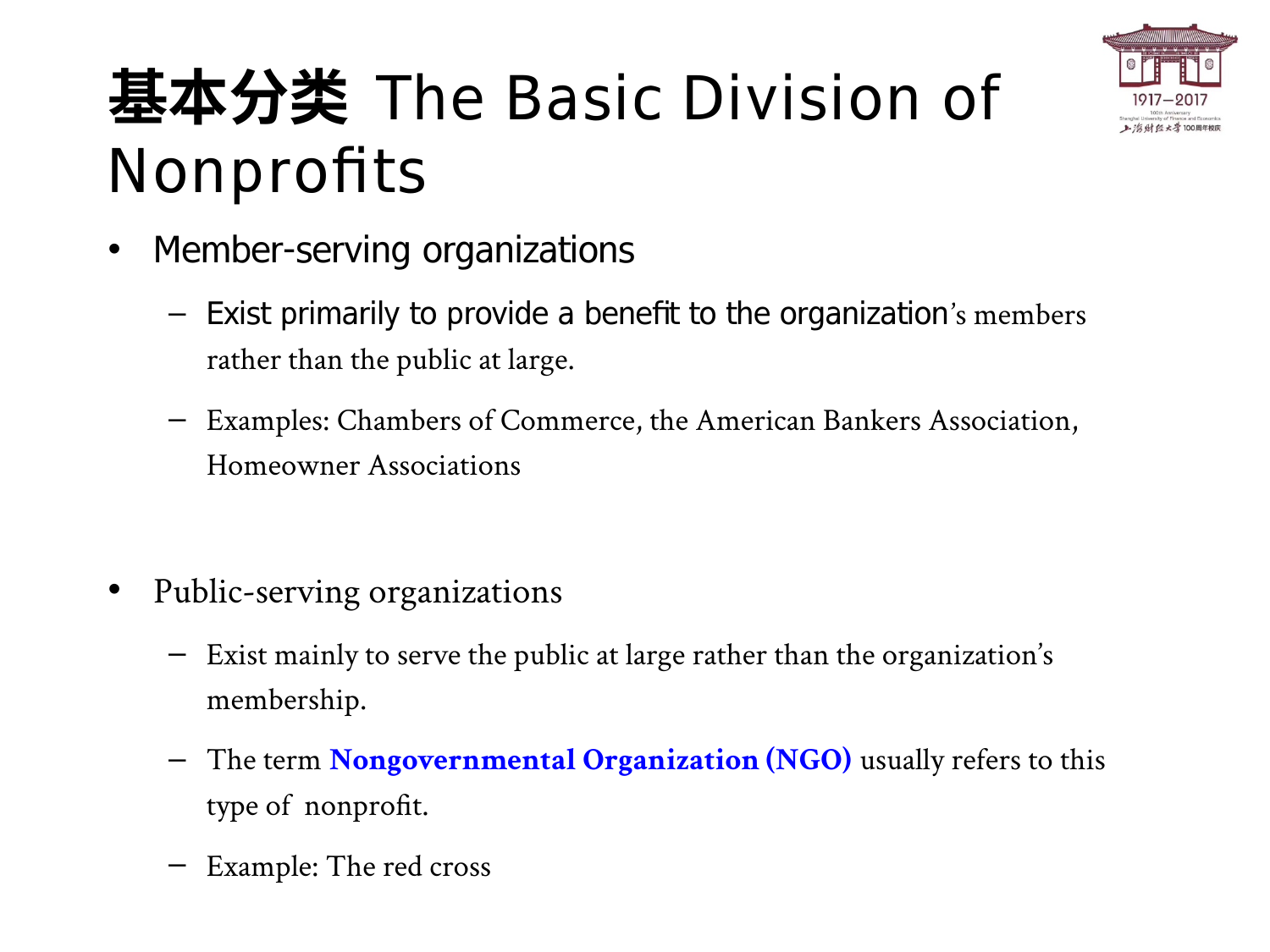

# 基本分类 The Basic Division of Nonprofits
Member-serving organizations
Exist primarily to provide a benefit to the organization’s members rather than the public at large.
Examples: Chambers of Commerce, the American Bankers Association, Homeowner Associations

Public-serving organizations
Exist mainly to serve the public at large rather than the organization’s membership.
The term Nongovernmental Organization (NGO) usually refers to this type of  nonprofit.
Example: The red cross